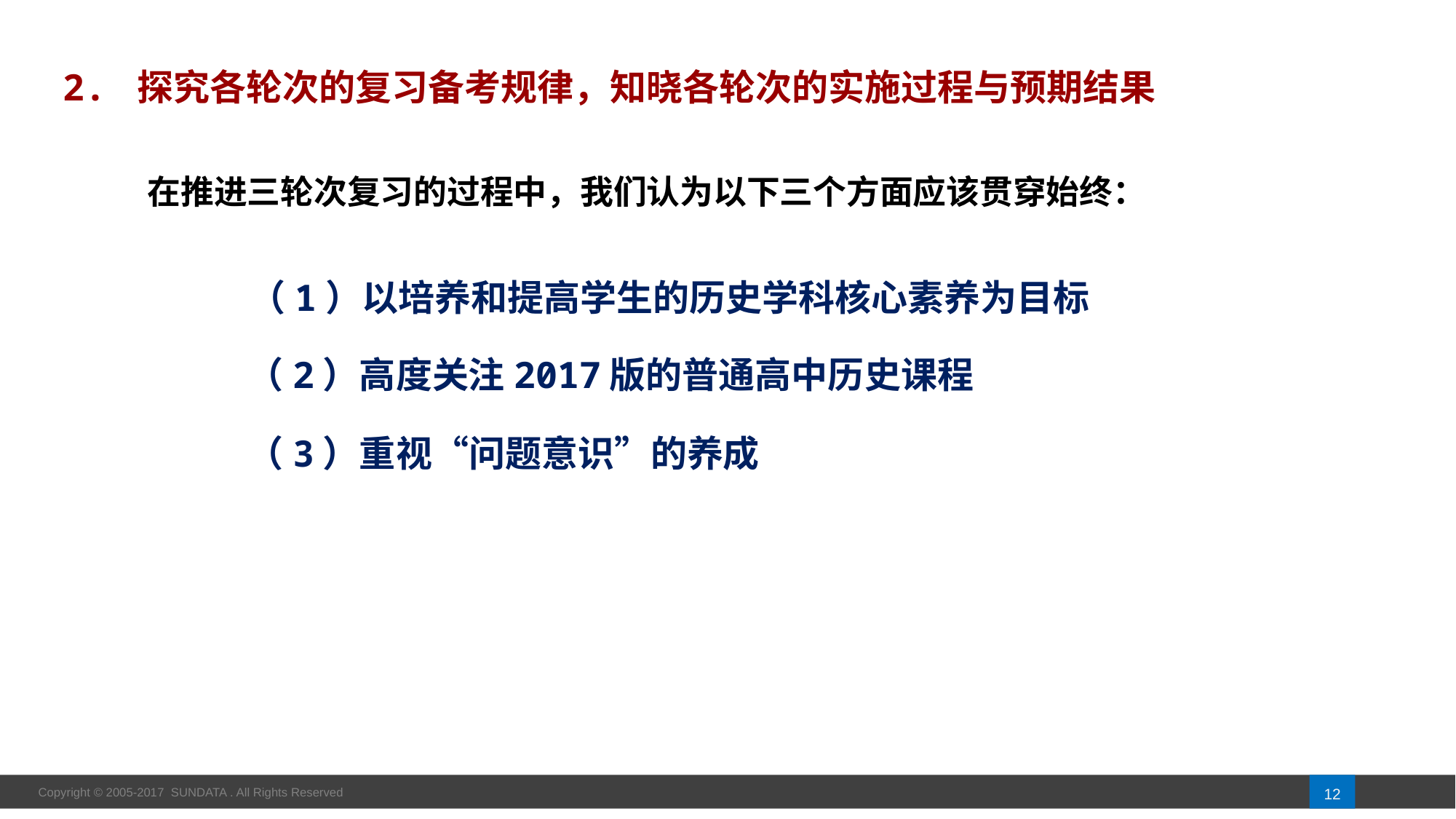

2. 探究各轮次的复习备考规律，知晓各轮次的实施过程与预期结果
在推进三轮次复习的过程中，我们认为以下三个方面应该贯穿始终：
（1）以培养和提高学生的历史学科核心素养为目标
（2）高度关注2017版的普通高中历史课程
（3）重视“问题意识”的养成